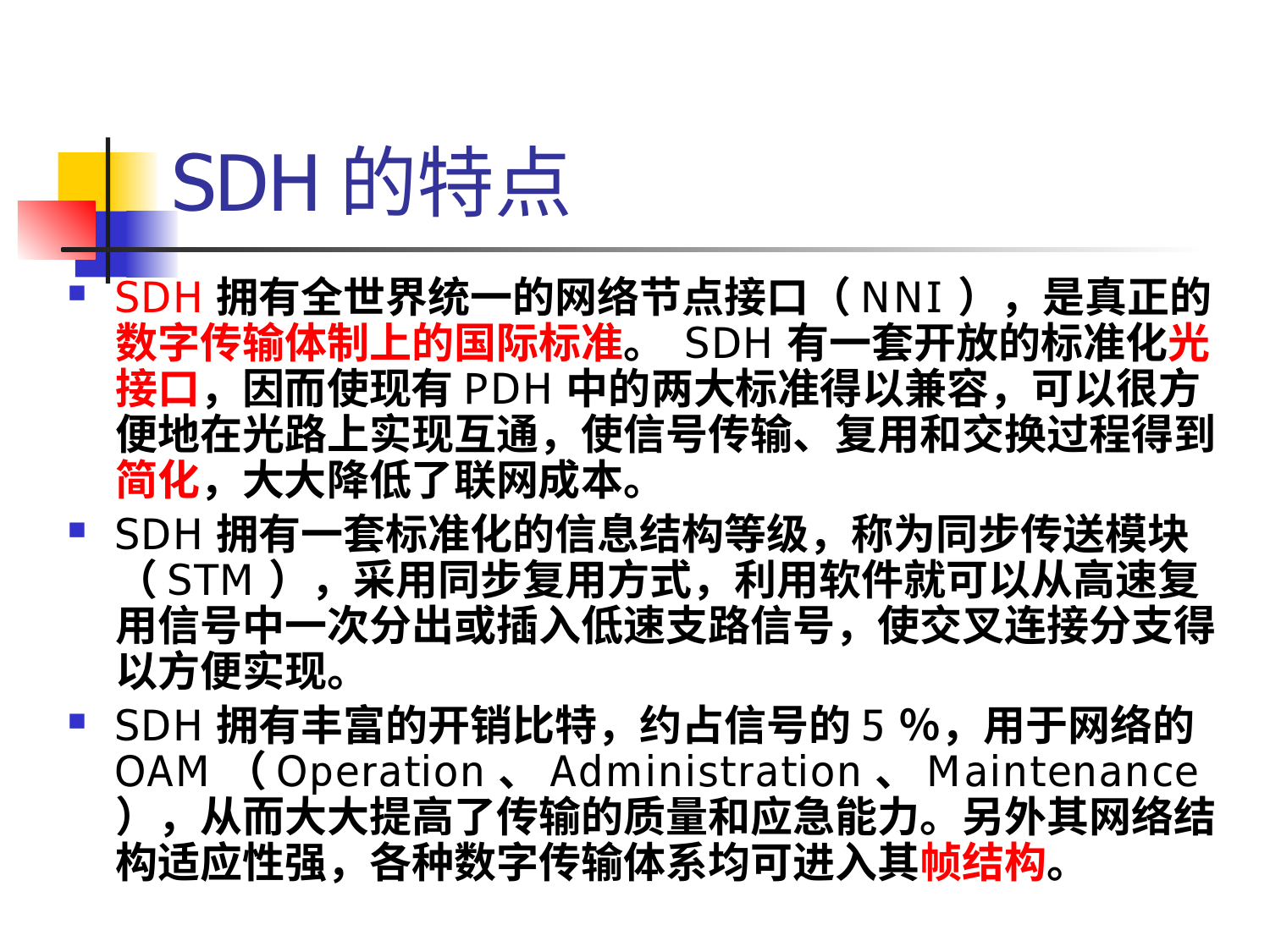

# SDH的特点
SDH拥有全世界统一的网络节点接口（NNI），是真正的数字传输体制上的国际标准。 SDH有一套开放的标准化光接口，因而使现有PDH中的两大标准得以兼容，可以很方便地在光路上实现互通，使信号传输、复用和交换过程得到简化，大大降低了联网成本。
SDH拥有一套标准化的信息结构等级，称为同步传送模块（STM），采用同步复用方式，利用软件就可以从高速复用信号中一次分出或插入低速支路信号，使交叉连接分支得以方便实现。
SDH拥有丰富的开销比特，约占信号的5％，用于网络的OAM（Operation、Administration、Maintenance），从而大大提高了传输的质量和应急能力。另外其网络结构适应性强，各种数字传输体系均可进入其帧结构。